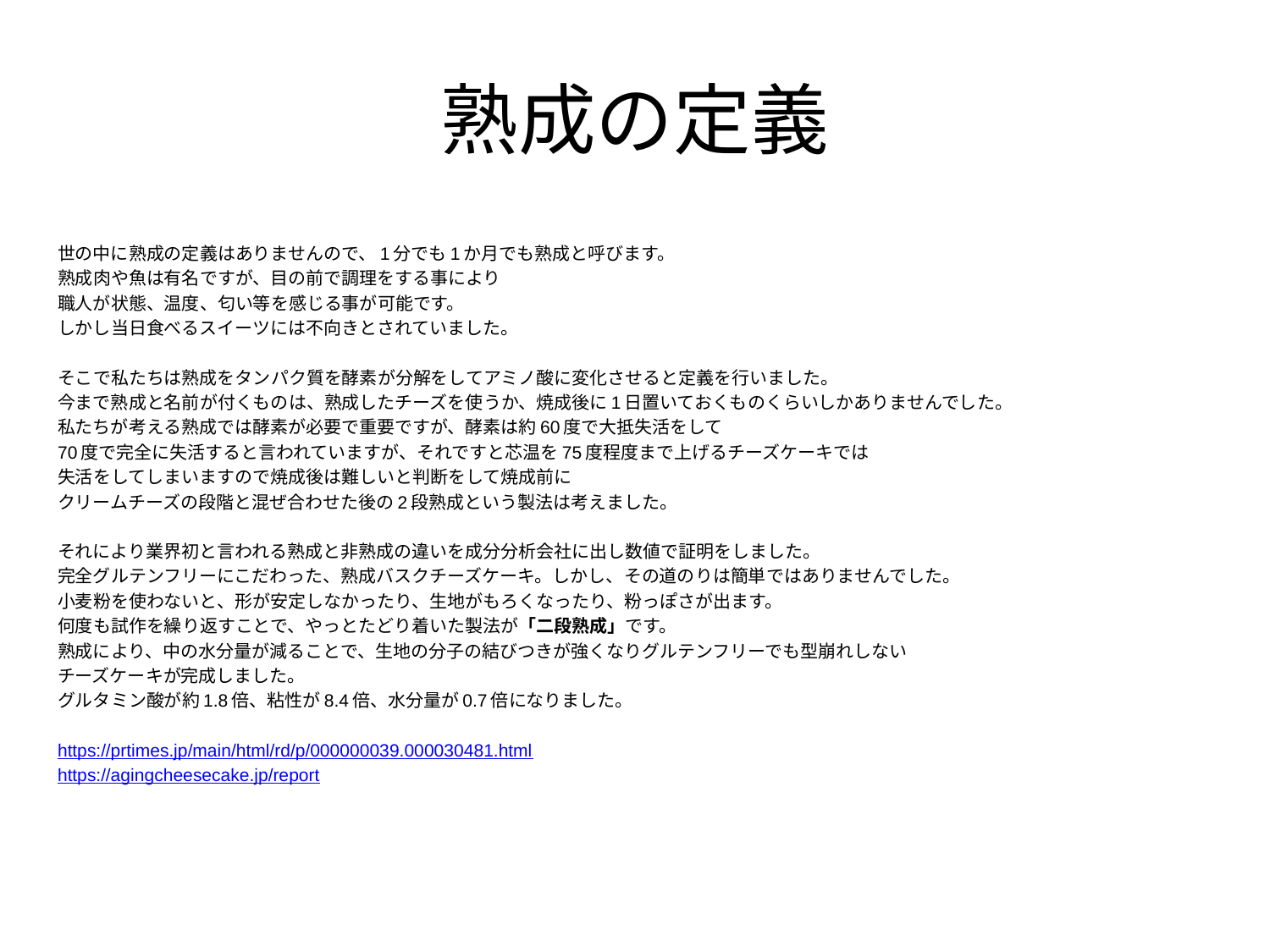

# 熟成の定義

世の中に熟成の定義はありませんので、1分でも1か月でも熟成と呼びます。
熟成肉や魚は有名ですが、目の前で調理をする事により
職人が状態、温度、匂い等を感じる事が可能です。
しかし当日食べるスイーツには不向きとされていました。

そこで私たちは熟成をタンパク質を酵素が分解をしてアミノ酸に変化させると定義を行いました。
今まで熟成と名前が付くものは、熟成したチーズを使うか、焼成後に1日置いておくものくらいしかありませんでした。
私たちが考える熟成では酵素が必要で重要ですが、酵素は約60度で大抵失活をして
70度で完全に失活すると言われていますが、それですと芯温を75度程度まで上げるチーズケーキでは
失活をしてしまいますので焼成後は難しいと判断をして焼成前に
クリームチーズの段階と混ぜ合わせた後の2段熟成という製法は考えました。

それにより業界初と言われる熟成と非熟成の違いを成分分析会社に出し数値で証明をしました。
完全グルテンフリーにこだわった、熟成バスクチーズケーキ。しかし、その道のりは簡単ではありませんでした。
小麦粉を使わないと、形が安定しなかったり、生地がもろくなったり、粉っぽさが出ます。
何度も試作を繰り返すことで、やっとたどり着いた製法が「二段熟成」です。
熟成により、中の水分量が減ることで、生地の分子の結びつきが強くなりグルテンフリーでも型崩れしない
チーズケーキが完成しました。
グルタミン酸が約1.8倍、粘性が8.4倍、水分量が0.7倍になりました。

https://prtimes.jp/main/html/rd/p/000000039.000030481.html
https://agingcheesecake.jp/report